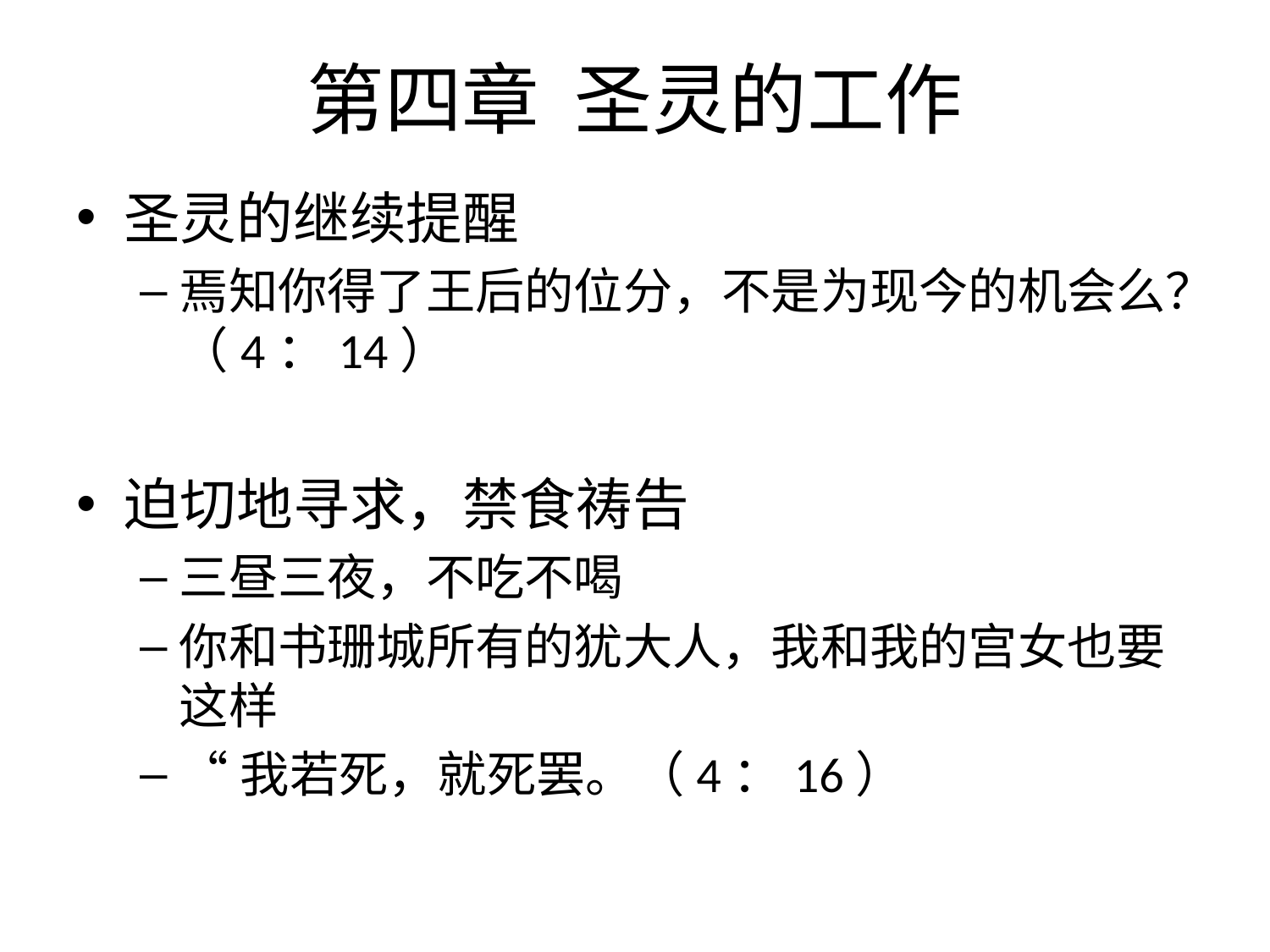

# 第四章  圣灵的工作
圣灵的继续提醒
焉知你得了王后的位分，不是为现今的机会么？（4：14）

迫切地寻求，禁食祷告
三昼三夜，不吃不喝
你和书珊城所有的犹大人，我和我的宫女也要这样
“我若死，就死罢。（4：16）

13